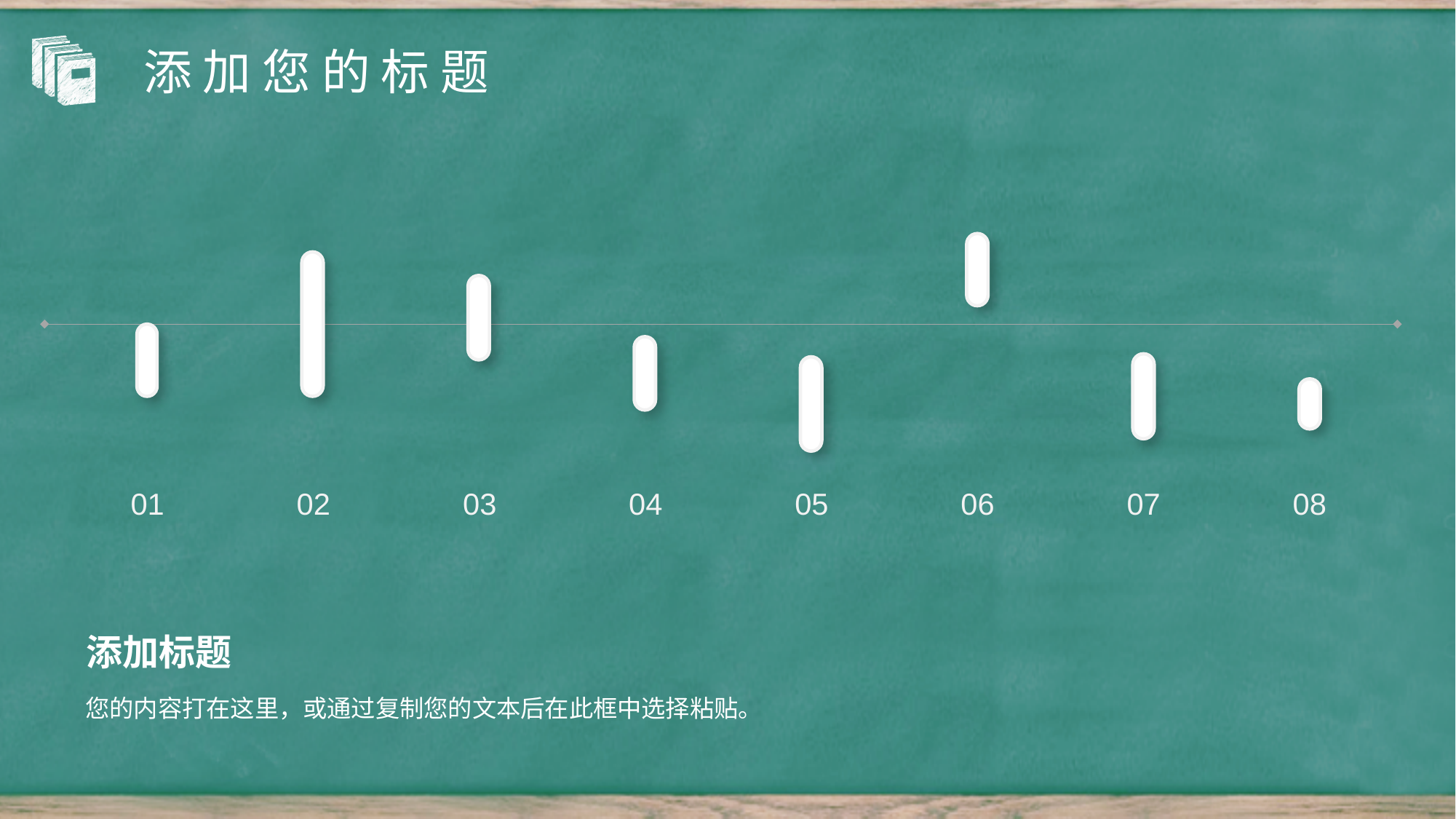

添 加 您 的 标 题

01
02
03
04
05
06
07
08
添加标题
您的内容打在这里，或通过复制您的文本后在此框中选择粘贴。